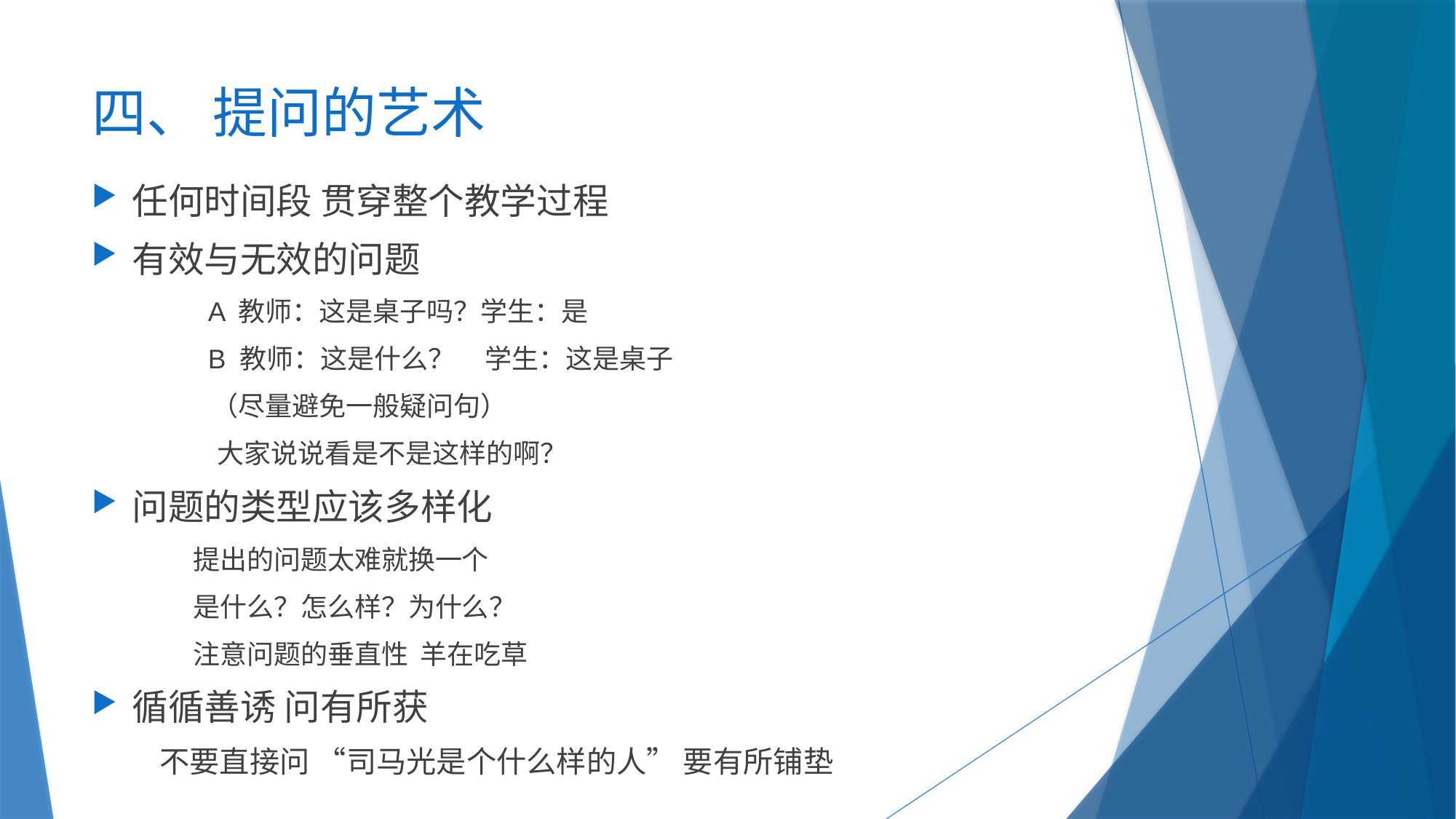

# 四、 提问的艺术
任何时间段 贯穿整个教学过程
有效与无效的问题
  A 教师：这是桌子吗？学生：是
  B 教师：这是什么？     学生：这是桌子
  （尽量避免一般疑问句）
   大家说说看是不是这样的啊？
问题的类型应该多样化
提出的问题太难就换一个
是什么？怎么样？为什么？
注意问题的垂直性  羊在吃草
循循善诱 问有所获
 不要直接问 “司马光是个什么样的人” 要有所铺垫